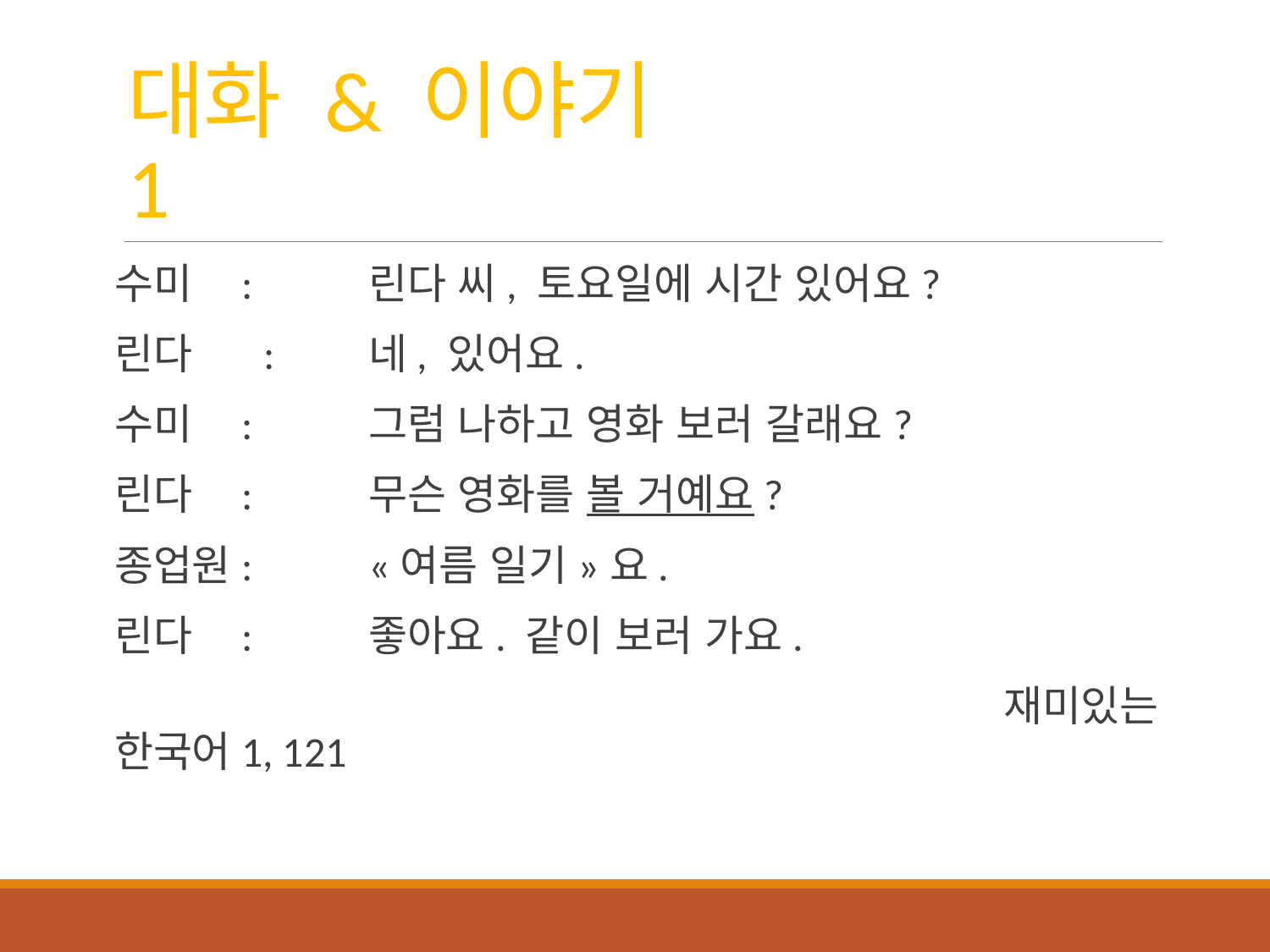

# 대화 & 이야기 1
수미 	:	린다 씨, 토요일에 시간 있어요?
린다	 :	네, 있어요.
수미	:	그럼 나하고 영화 보러 갈래요?
린다	:	무슨 영화를 볼 거예요?
종업원	:	«여름 일기»요.
린다	:	좋아요. 같이 보러 가요.
							재미있는 한국어1, 121